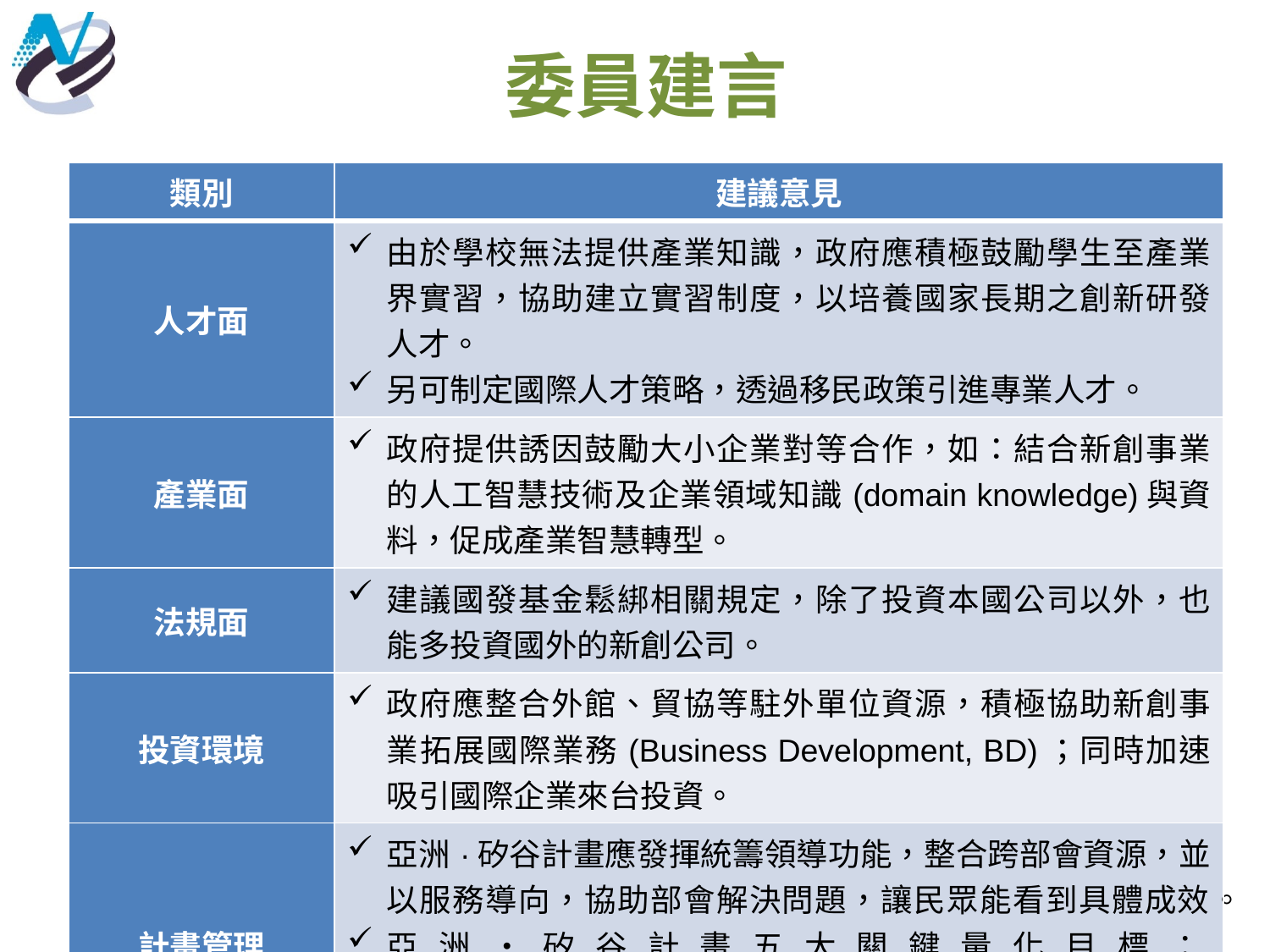

# 委員建言
| 類別 | 建議意見 |
| --- | --- |
| 人才面 | 由於學校無法提供產業知識，政府應積極鼓勵學生至產業界實習，協助建立實習制度，以培養國家長期之創新研發人才。 另可制定國際人才策略，透過移民政策引進專業人才。 |
| 產業面 | 政府提供誘因鼓勵大小企業對等合作，如：結合新創事業的人工智慧技術及企業領域知識(domain knowledge)與資料，促成產業智慧轉型。 |
| 法規面 | 建議國發基金鬆綁相關規定，除了投資本國公司以外，也能多投資國外的新創公司。 |
| 投資環境 | 政府應整合外館、貿協等駐外單位資源，積極協助新創事業拓展國際業務(Business Development, BD)；同時加速吸引國際企業來台投資。 |
| 計畫管理 | 亞洲·矽谷計畫應發揮統籌領導功能，整合跨部會資源，並以服務導向，協助部會解決問題，讓民眾能看到具體成效。 亞洲‧矽谷計畫五大關鍵量化目標：5%、100、3、2、1之定義應更清楚明確，請提出各項目標定義及計算方式，以利未來推動及衡量成效。 |
14